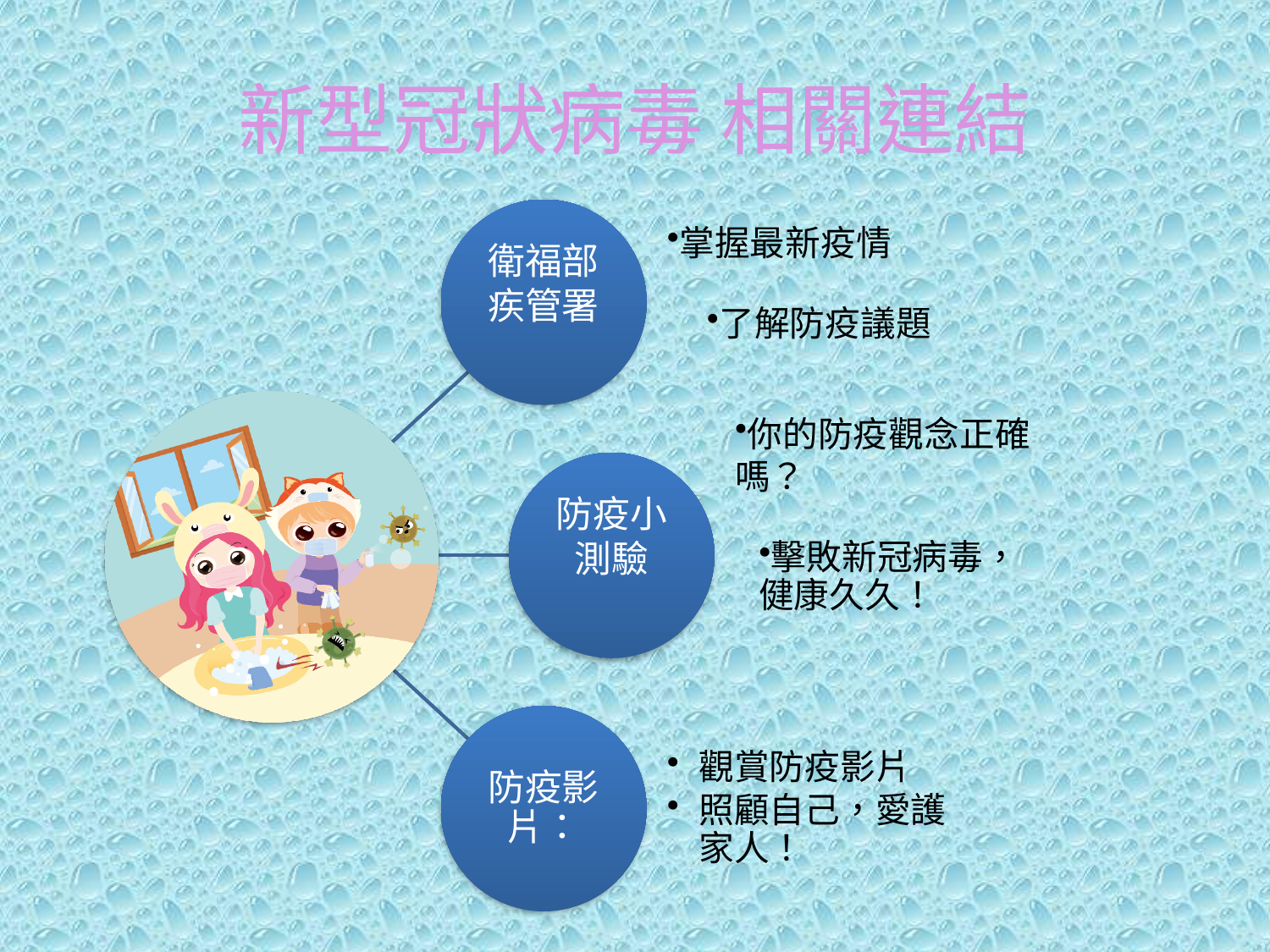

# 新型冠狀病毒 相關連結

衛福部疾管署

掌握最新疫情

了解防疫議題

防疫小測驗

你的防疫觀念正確嗎？

擊敗新冠病毒，健康久久！

防疫影片：
觀賞防疫影片
照顧自己，愛護家人！